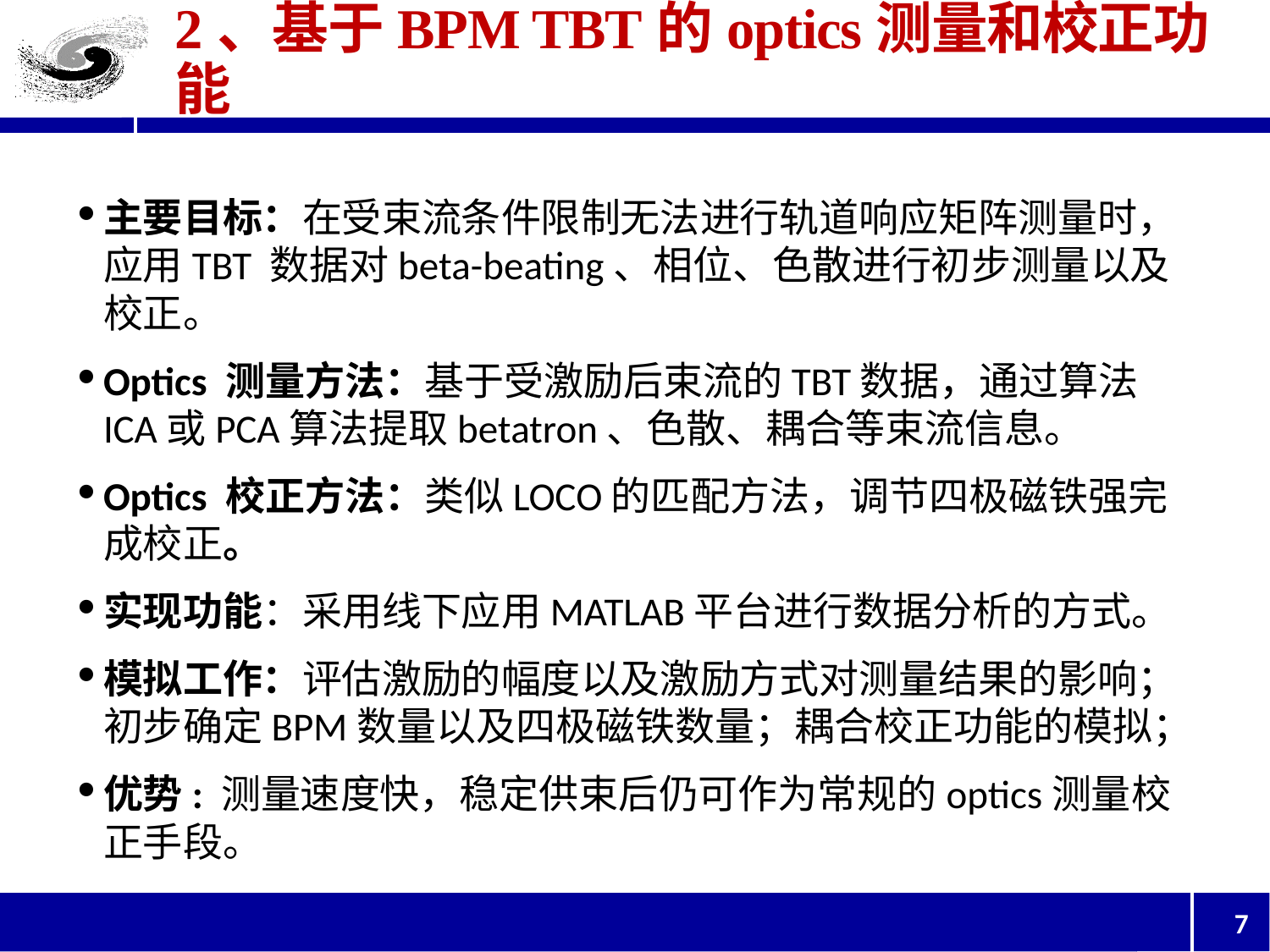

# 2、基于BPM TBT的optics测量和校正功能
主要目标：在受束流条件限制无法进行轨道响应矩阵测量时，应用TBT 数据对beta-beating、相位、色散进行初步测量以及校正。
Optics 测量方法：基于受激励后束流的TBT数据，通过算法ICA或PCA算法提取betatron、色散、耦合等束流信息。
Optics 校正方法：类似LOCO的匹配方法，调节四极磁铁强完成校正。
实现功能：采用线下应用MATLAB平台进行数据分析的方式。
模拟工作：评估激励的幅度以及激励方式对测量结果的影响；初步确定BPM数量以及四极磁铁数量；耦合校正功能的模拟；
优势: 测量速度快，稳定供束后仍可作为常规的optics测量校正手段。